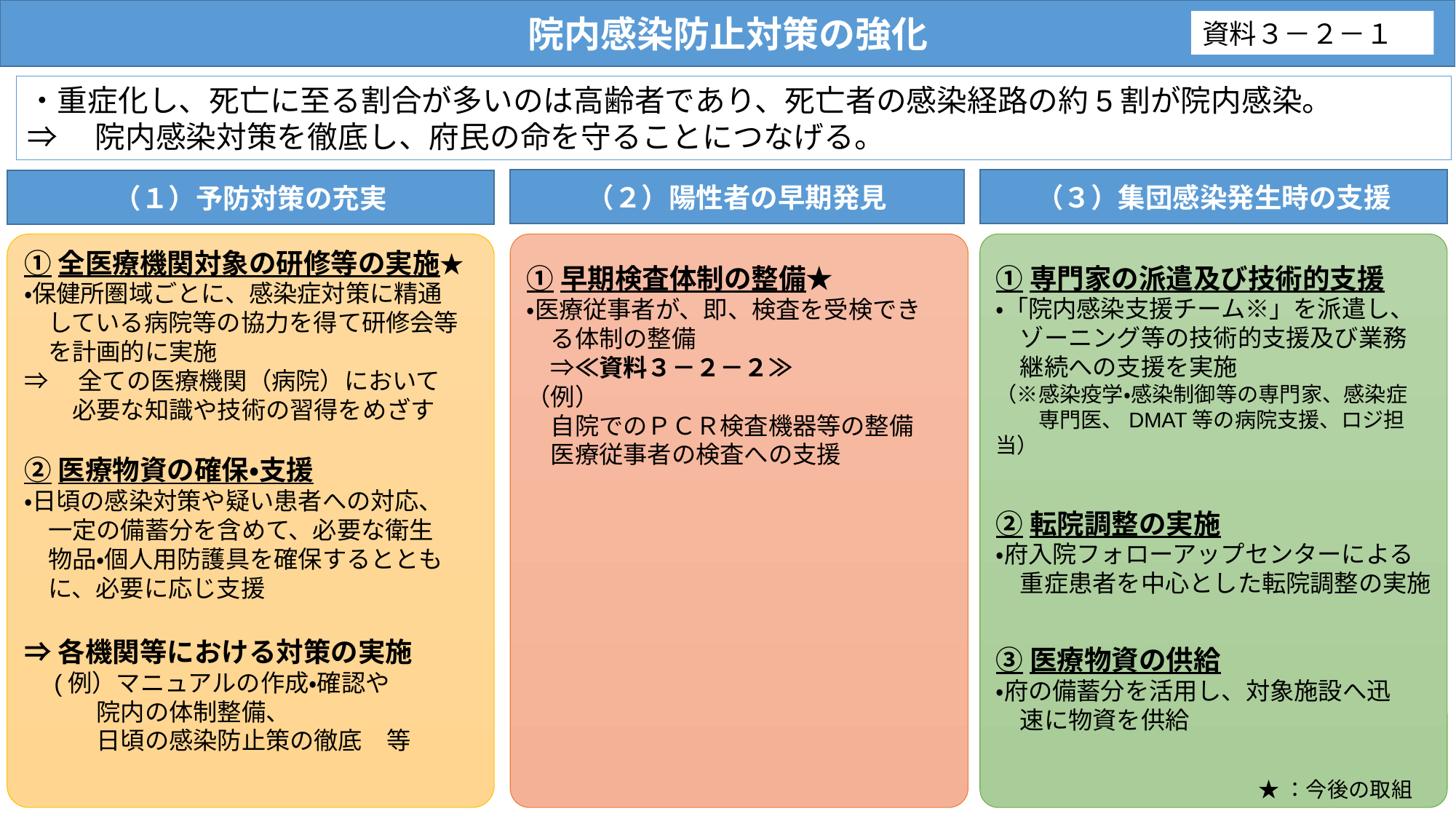

院内感染防止対策の強化
資料３－２－１
・重症化し、死亡に至る割合が多いのは高齢者であり、死亡者の感染経路の約5割が院内感染。
⇒　院内感染対策を徹底し、府民の命を守ることにつなげる。
（２）陽性者の早期発見
（３）集団感染発生時の支援
（１）予防対策の充実
①全医療機関対象の研修等の実施★
・保健所圏域ごとに、感染症対策に精通
　している病院等の協力を得て研修会等
　を計画的に実施
⇒　全ての医療機関（病院）において
　　必要な知識や技術の習得をめざす

②医療物資の確保・支援
・日頃の感染対策や疑い患者への対応、
　一定の備蓄分を含めて、必要な衛生
　物品・個人用防護具を確保するととも
　に、必要に応じ支援

⇒各機関等における対策の実施
　(例）マニュアルの作成・確認や
　　　院内の体制整備、
　　　日頃の感染防止策の徹底　等
①早期検査体制の整備★
・医療従事者が、即、検査を受検でき
　る体制の整備
　⇒≪資料３－２－２≫
（例）
　自院でのＰＣＲ検査機器等の整備
　医療従事者の検査への支援

①専門家の派遣及び技術的支援
・「院内感染支援チーム※」を派遣し、
　ゾーニング等の技術的支援及び業務
　継続への支援を実施
（※感染疫学・感染制御等の専門家、感染症
　　専門医、DMAT等の病院支援、ロジ担当）

②転院調整の実施
・府入院フォローアップセンターによる
　重症患者を中心とした転院調整の実施

③医療物資の供給
・府の備蓄分を活用し、対象施設へ迅
　速に物資を供給
★：今後の取組